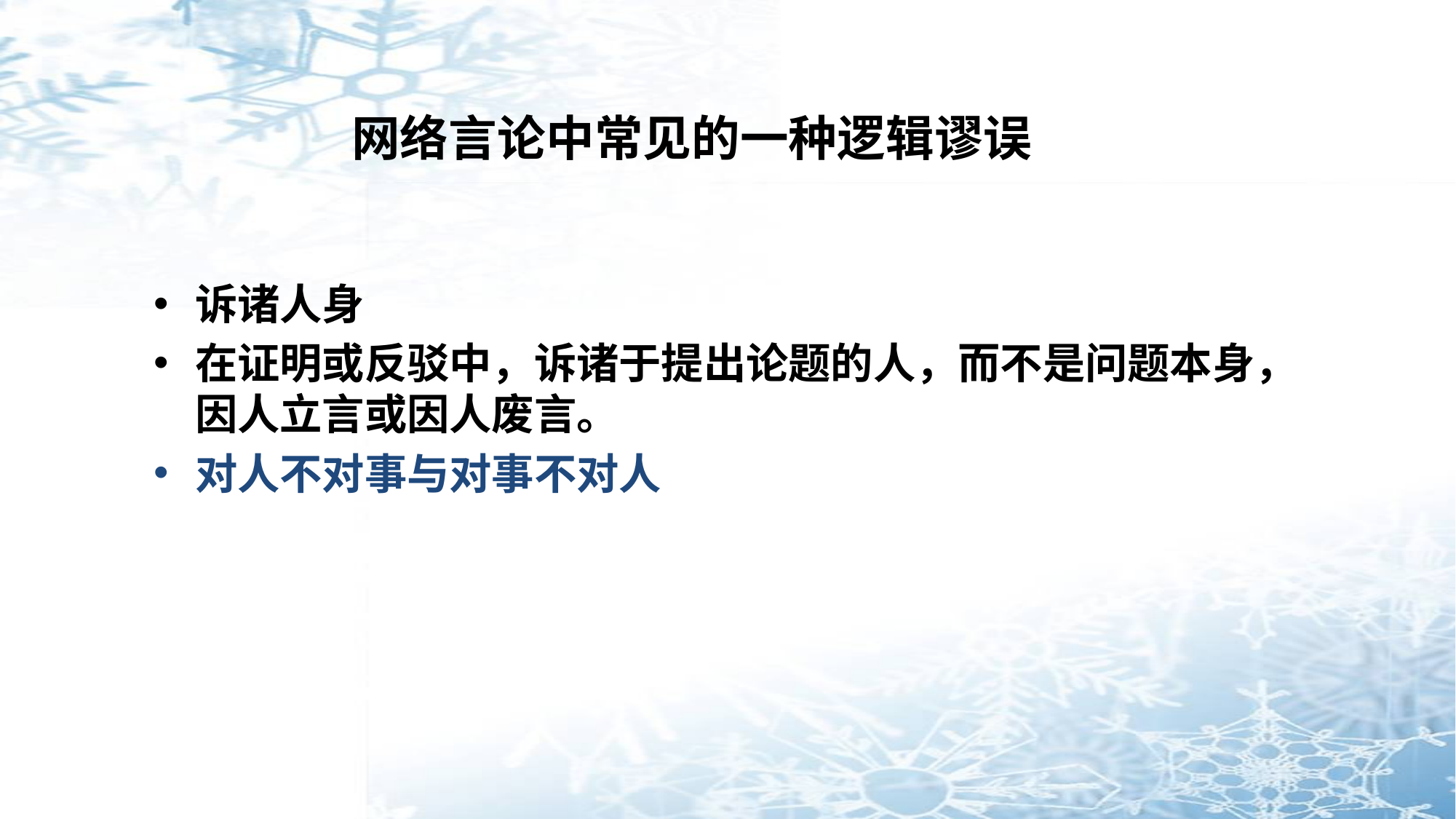

网络言论中常见的一种逻辑谬误
诉诸人身
在证明或反驳中，诉诸于提出论题的人，而不是问题本身，因人立言或因人废言。
对人不对事与对事不对人